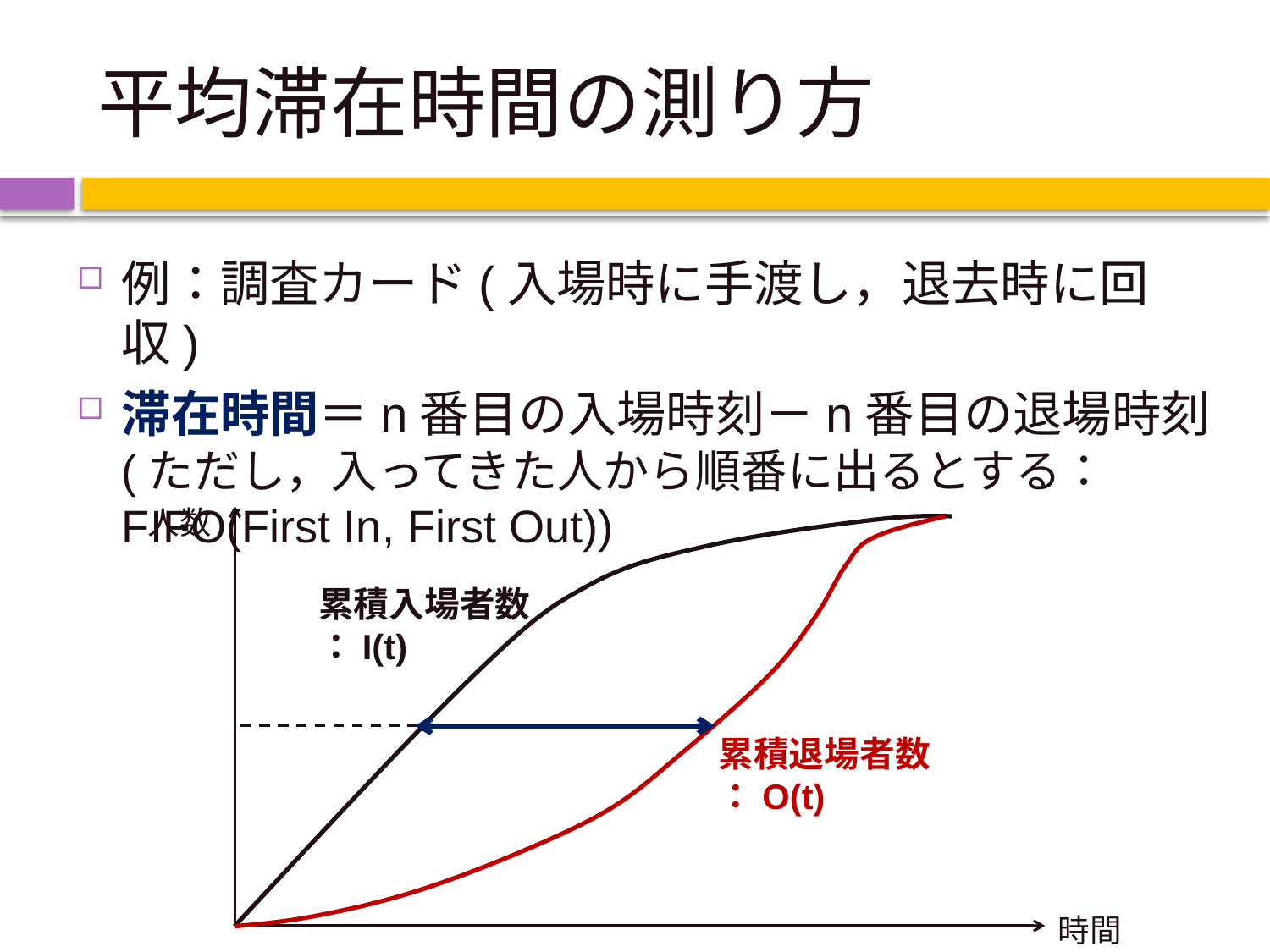

# 平均滞在時間の測り方
例：調査カード(入場時に手渡し，退去時に回収)
滞在時間＝n番目の入場時刻－n番目の退場時刻(ただし，入ってきた人から順番に出るとする：FIFO(First In, First Out))
人数

累積入場者数
：I(t)
累積退場者数
：O(t)
時間